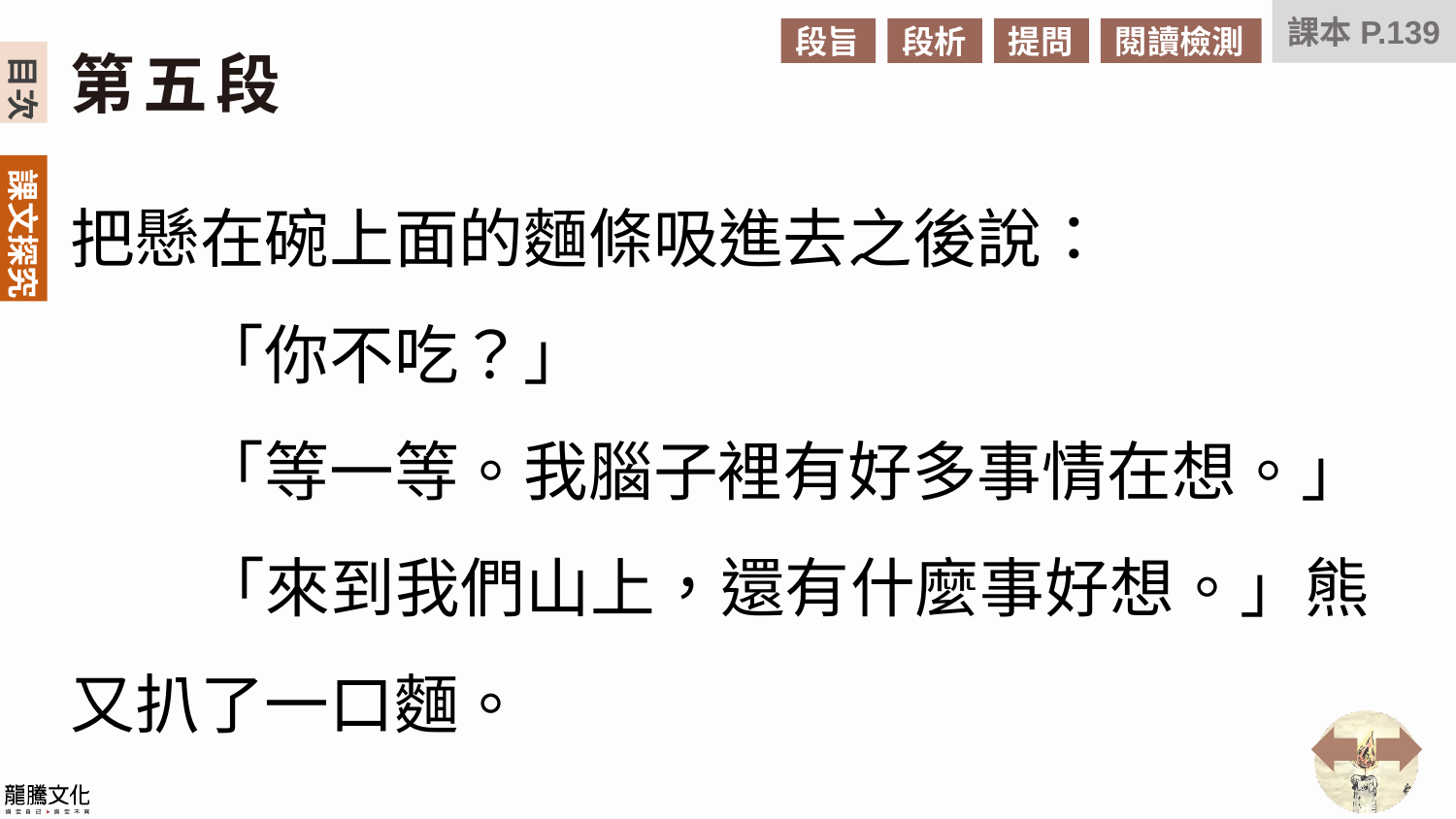

課本P.139
段旨
段析
提問
閱讀檢測
第五段
把懸在碗上面的麵條吸進去之後說：
　　「你不吃？」
　　「等一等。我腦子裡有好多事情在想。」
　　「來到我們山上，還有什麼事好想。」熊又扒了一口麵。